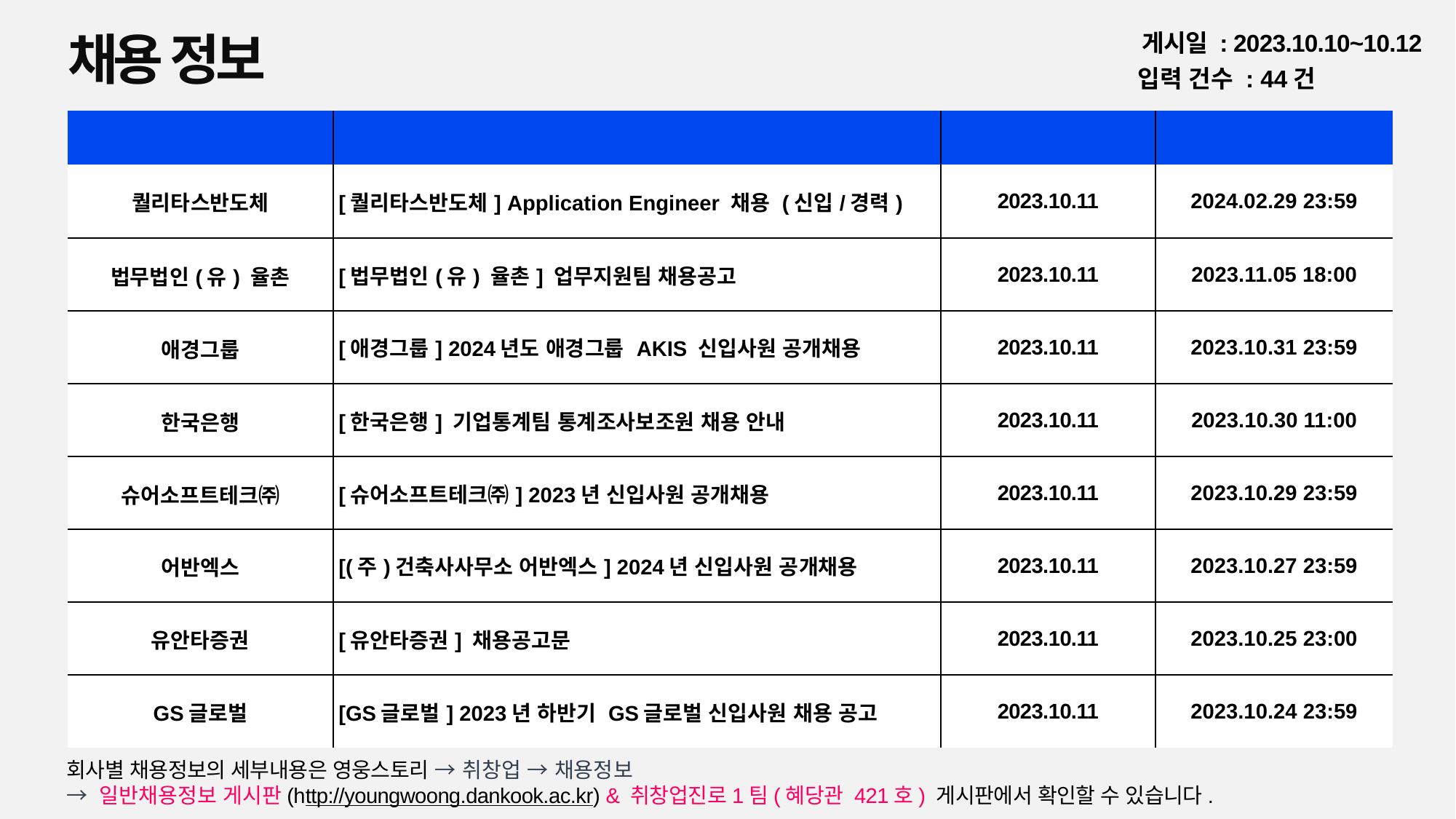

채용 정보
게시일 : 2023.10.10~10.12
입력 건수 : 44건
| 회사명 | 공고명 | 등록일 | 마감일 |
| --- | --- | --- | --- |
| 퀄리타스반도체 | [퀄리타스반도체] Application Engineer 채용 (신입/경력) | 2023.10.11 | 2024.02.29 23:59 |
| 법무법인(유) 율촌 | [법무법인(유) 율촌] 업무지원팀 채용공고 | 2023.10.11 | 2023.11.05 18:00 |
| 애경그룹 | [애경그룹] 2024년도 애경그룹 AKIS 신입사원 공개채용 | 2023.10.11 | 2023.10.31 23:59 |
| 한국은행 | [한국은행] 기업통계팀 통계조사보조원 채용 안내 | 2023.10.11 | 2023.10.30 11:00 |
| 슈어소프트테크㈜ | [슈어소프트테크㈜] 2023년 신입사원 공개채용 | 2023.10.11 | 2023.10.29 23:59 |
| 어반엑스 | [(주)건축사사무소 어반엑스] 2024년 신입사원 공개채용 | 2023.10.11 | 2023.10.27 23:59 |
| 유안타증권 | [유안타증권] 채용공고문 | 2023.10.11 | 2023.10.25 23:00 |
| GS글로벌 | [GS글로벌] 2023년 하반기 GS글로벌 신입사원 채용 공고 | 2023.10.11 | 2023.10.24 23:59 |
회사별 채용정보의 세부내용은 영웅스토리 → 취창업 → 채용정보
→ 일반채용정보 게시판(http://youngwoong.dankook.ac.kr) & 취창업진로1팀(혜당관 421호) 게시판에서 확인할 수 있습니다.